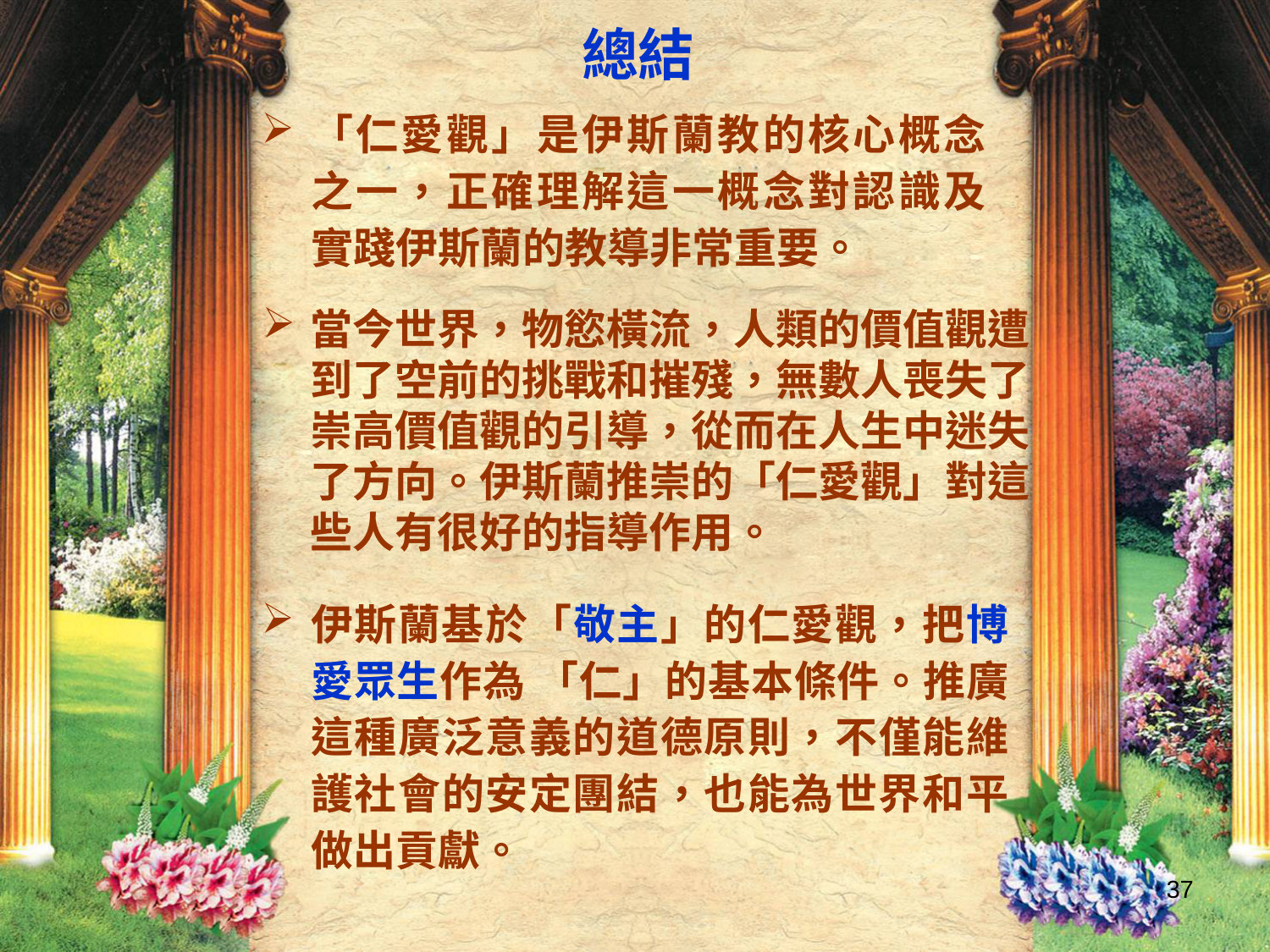

總結
「仁愛觀」是伊斯蘭教的核心概念之一，正確理解這一概念對認識及實踐伊斯蘭的教導非常重要。
當今世界，物慾橫流，人類的價值觀遭到了空前的挑戰和摧殘，無數人喪失了崇高價值觀的引導，從而在人生中迷失了方向。伊斯蘭推崇的「仁愛觀」對這些人有很好的指導作用。
伊斯蘭基於「敬主」的仁愛觀，把博愛眾生作為 「仁」的基本條件。推廣這種廣泛意義的道德原則，不僅能維護社會的安定團結，也能為世界和平做出貢獻。
37